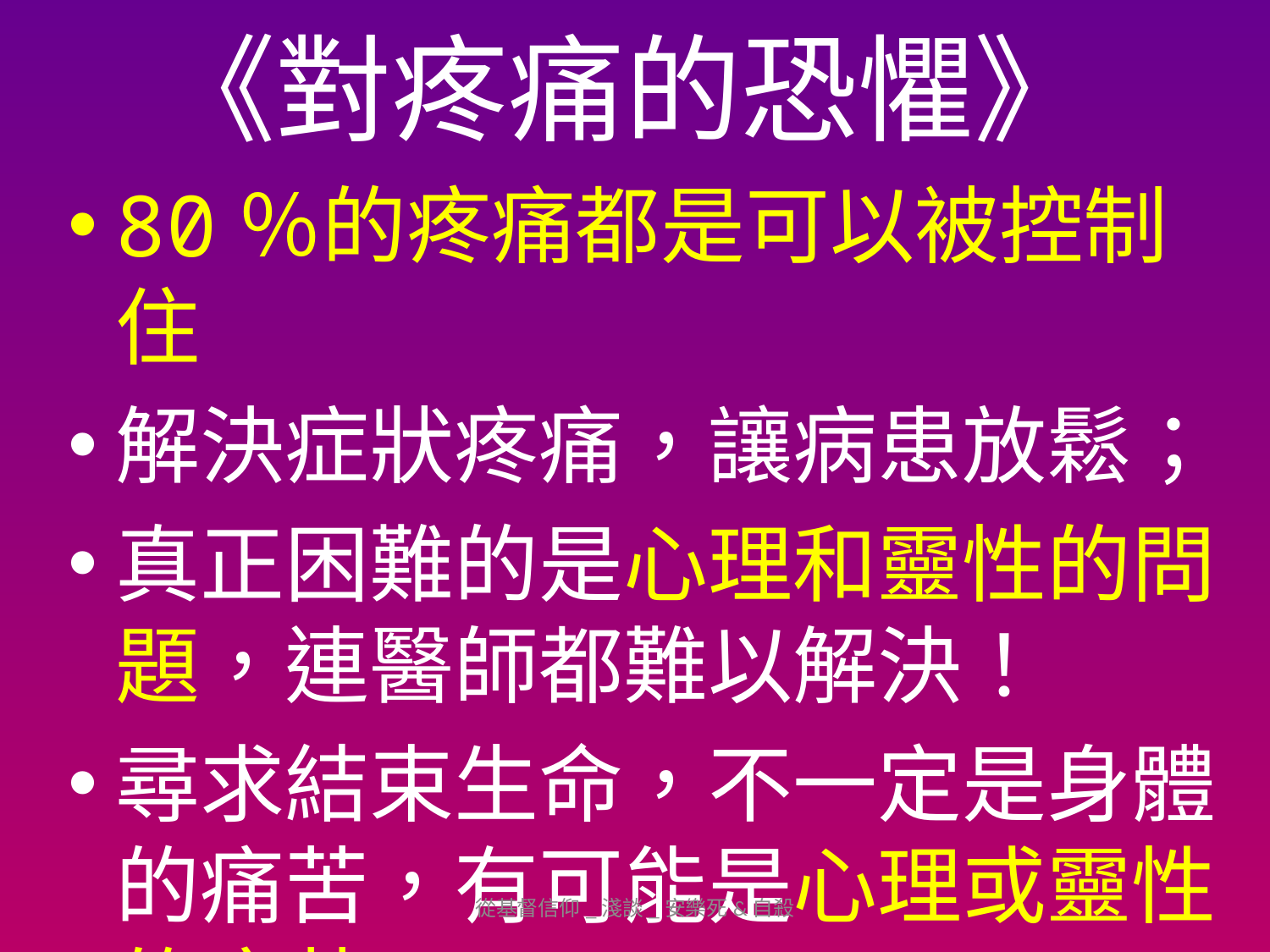

# 《對疼痛的恐懼》
80％的疼痛都是可以被控制住
解決症狀疼痛，讓病患放鬆；
真正困難的是心理和靈性的問題，連醫師都難以解決！
尋求結束生命，不一定是身體的痛苦，有可能是心理或靈性的痛苦。
從基督信仰_淺談_安樂死&自殺